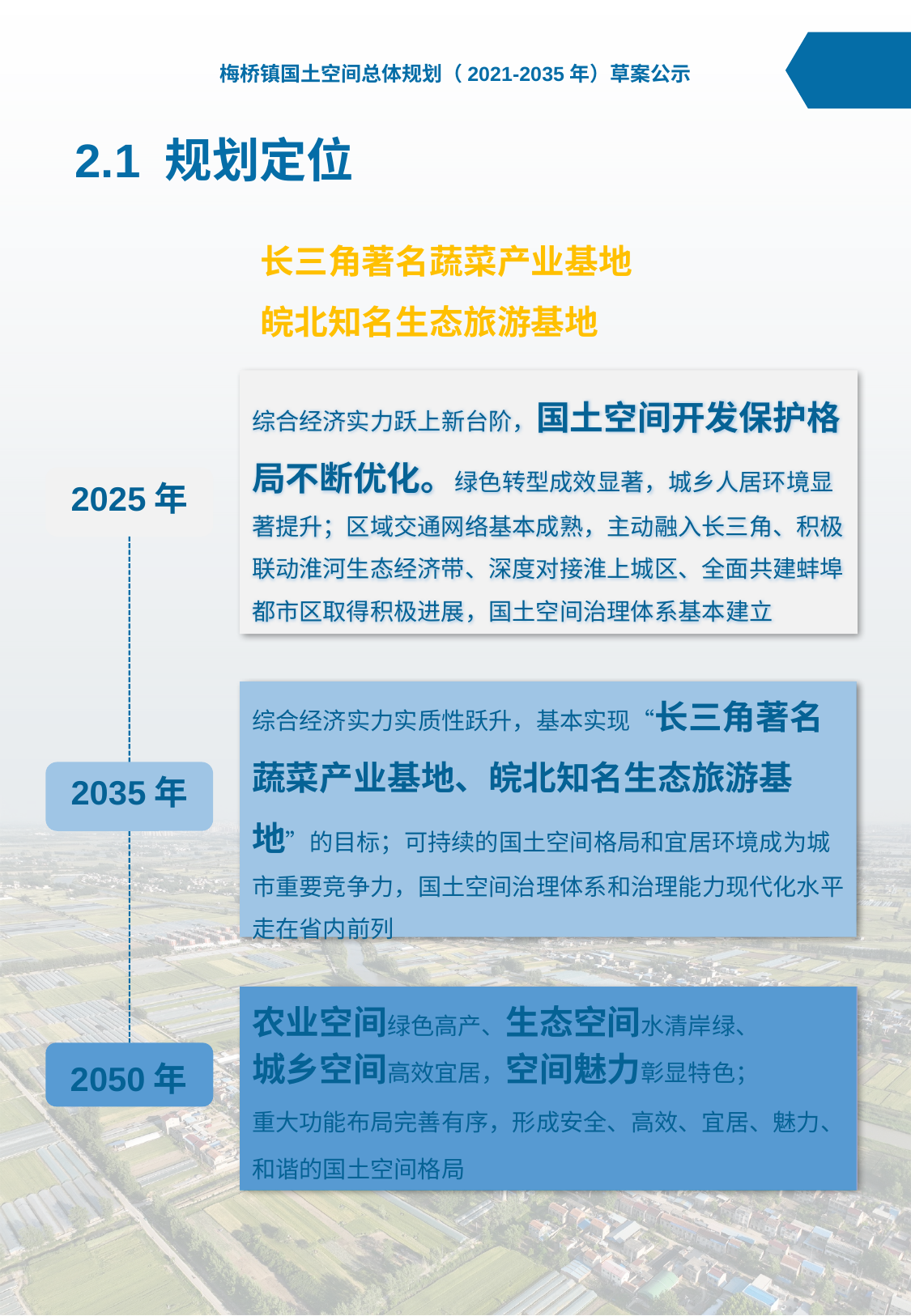

9
梅桥镇国土空间总体规划（2021-2035年）草案公示
# 2.1 规划定位
长三角著名蔬菜产业基地
皖北知名生态旅游基地

综合经济实力跃上新台阶，国土空间开发保护格局不断优化。绿色转型成效显著，城乡人居环境显著提升；区域交通网络基本成熟，主动融入长三角、积极联动淮河生态经济带、深度对接淮上城区、全面共建蚌埠都市区取得积极进展，国土空间治理体系基本建立
2025年

综合经济实力实质性跃升，基本实现“长三角著名蔬菜产业基地、皖北知名生态旅游基地”的目标；可持续的国土空间格局和宜居环境成为城市重要竞争力，国土空间治理体系和治理能力现代化水平走在省内前列

2035年

农业空间绿色高产、生态空间水清岸绿、
城乡空间高效宜居，空间魅力彰显特色；
重大功能布局完善有序，形成安全、高效、宜居、魅力、和谐的国土空间格局
 2050年